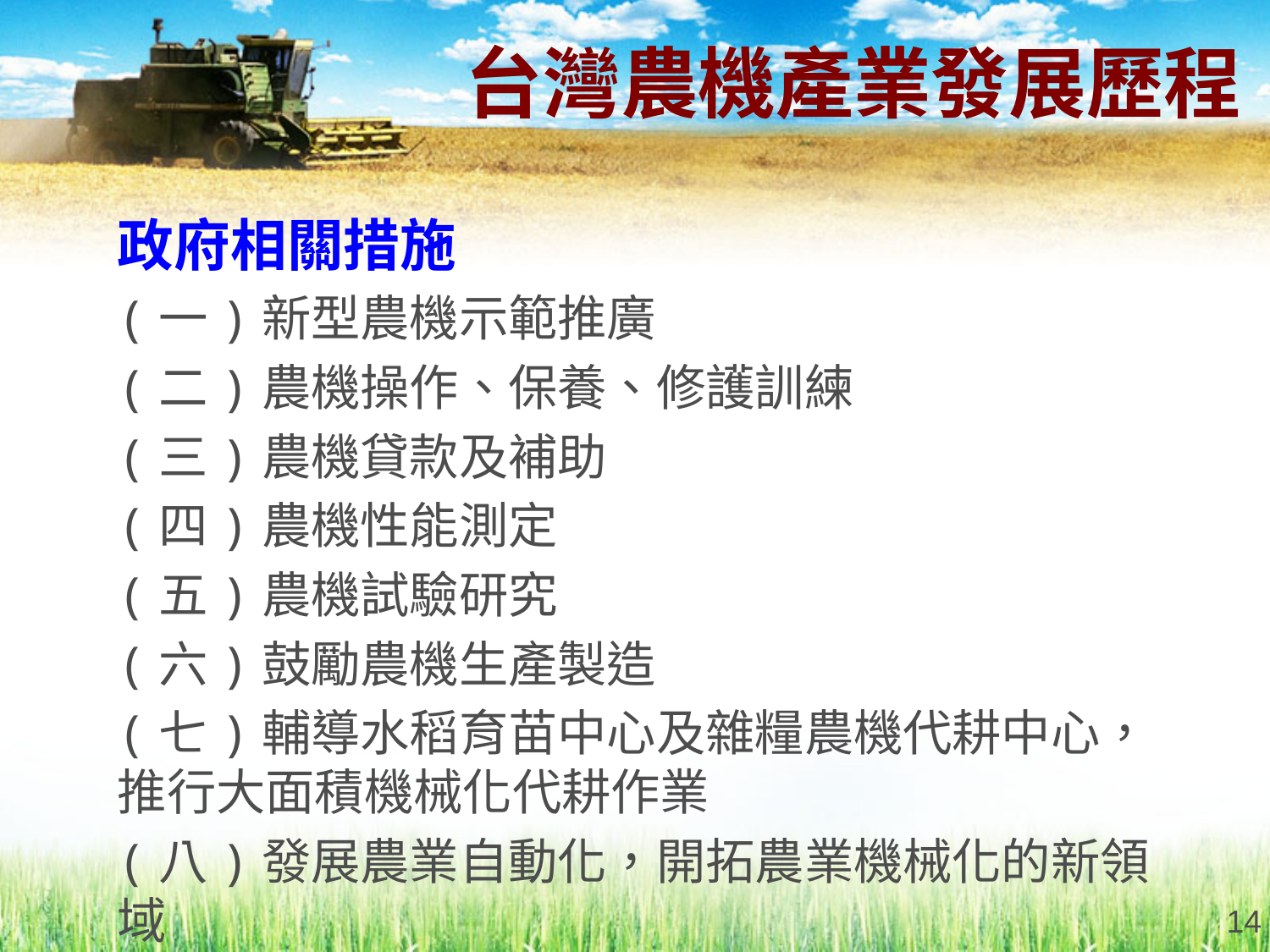

# 台灣農機產業發展歷程
政府相關措施
(一)新型農機示範推廣
(二)農機操作、保養、修護訓練
(三)農機貸款及補助
(四)農機性能測定
(五)農機試驗研究
(六)鼓勵農機生產製造
(七)輔導水稻育苗中心及雜糧農機代耕中心，推行大面積機械化代耕作業
(八)發展農業自動化，開拓農業機械化的新領域
14